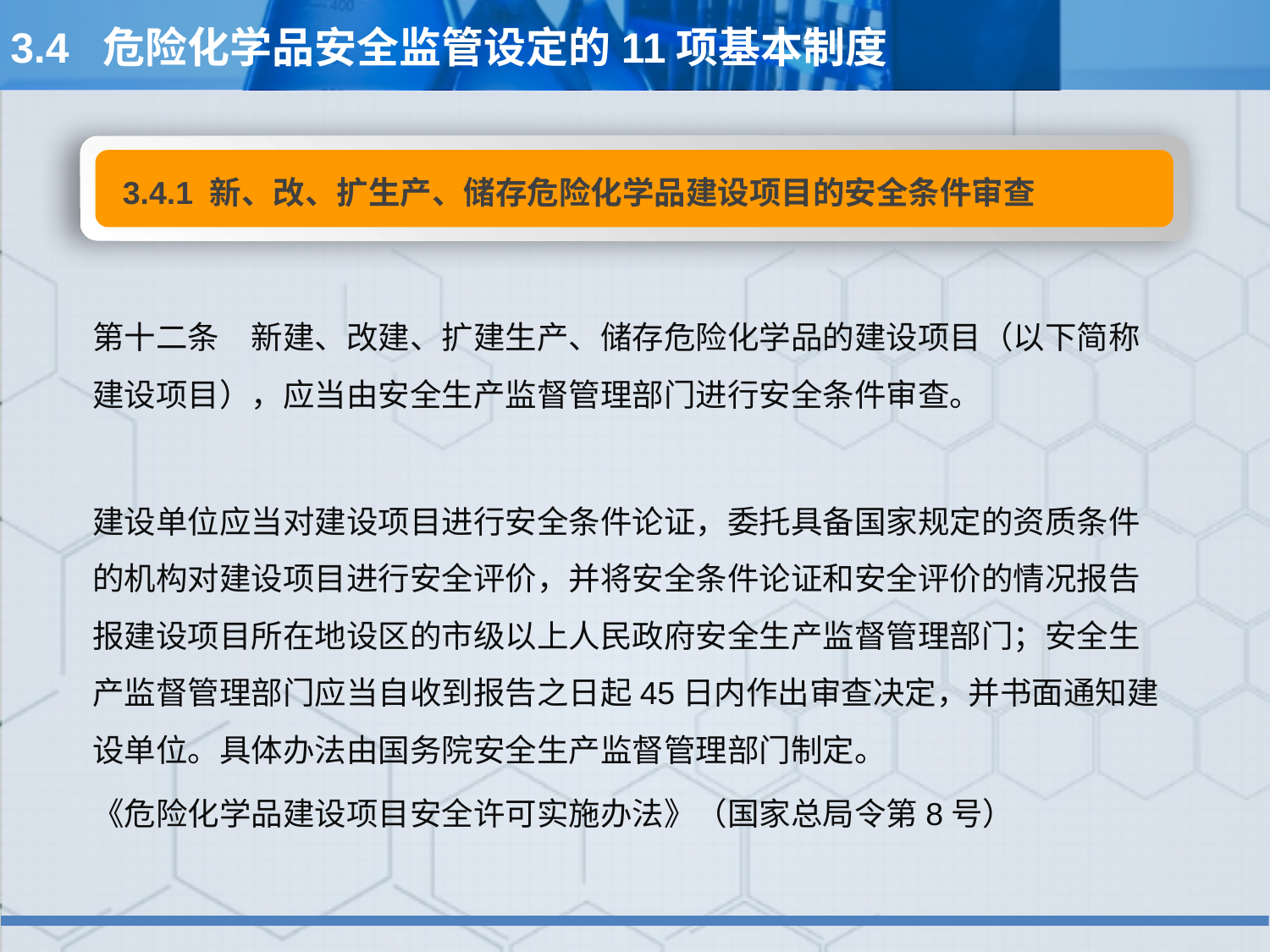

3.4  危险化学品安全监管设定的11项基本制度

3.4.1 新、改、扩生产、储存危险化学品建设项目的安全条件审查
第十二条　新建、改建、扩建生产、储存危险化学品的建设项目（以下简称建设项目），应当由安全生产监督管理部门进行安全条件审查。

建设单位应当对建设项目进行安全条件论证，委托具备国家规定的资质条件的机构对建设项目进行安全评价，并将安全条件论证和安全评价的情况报告报建设项目所在地设区的市级以上人民政府安全生产监督管理部门；安全生产监督管理部门应当自收到报告之日起45日内作出审查决定，并书面通知建设单位。具体办法由国务院安全生产监督管理部门制定。
《危险化学品建设项目安全许可实施办法》（国家总局令第8号）